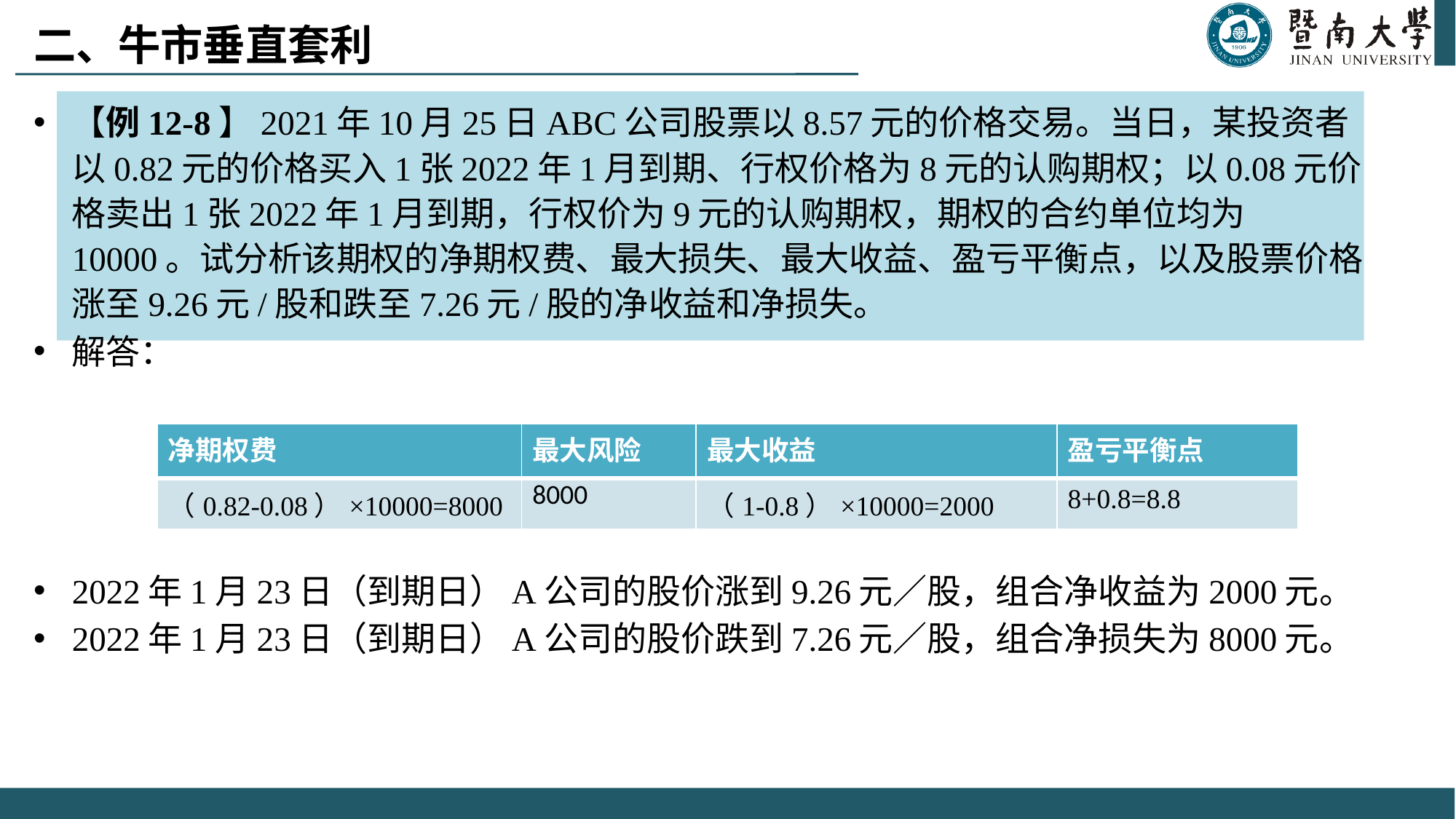

二、牛市垂直套利
【例12-8】2021年10月25日ABC公司股票以8.57元的价格交易。当日，某投资者以0.82元的价格买入1张2022年1月到期、行权价格为8元的认购期权；以0.08元价格卖出1张2022年1月到期，行权价为9元的认购期权，期权的合约单位均为10000。试分析该期权的净期权费、最大损失、最大收益、盈亏平衡点，以及股票价格涨至9.26元/股和跌至7.26元/股的净收益和净损失。
解答：

2022年1月23日（到期日）A公司的股价涨到9.26元／股，组合净收益为2000元。
2022年1月23日（到期日）A公司的股价跌到7.26元／股，组合净损失为8000元。

| 净期权费 | 最大风险 | 最大收益 | 盈亏平衡点 |
| --- | --- | --- | --- |
| （0.82-0.08）×10000=8000 | 8000 | （1-0.8）×10000=2000 | 8+0.8=8.8 |